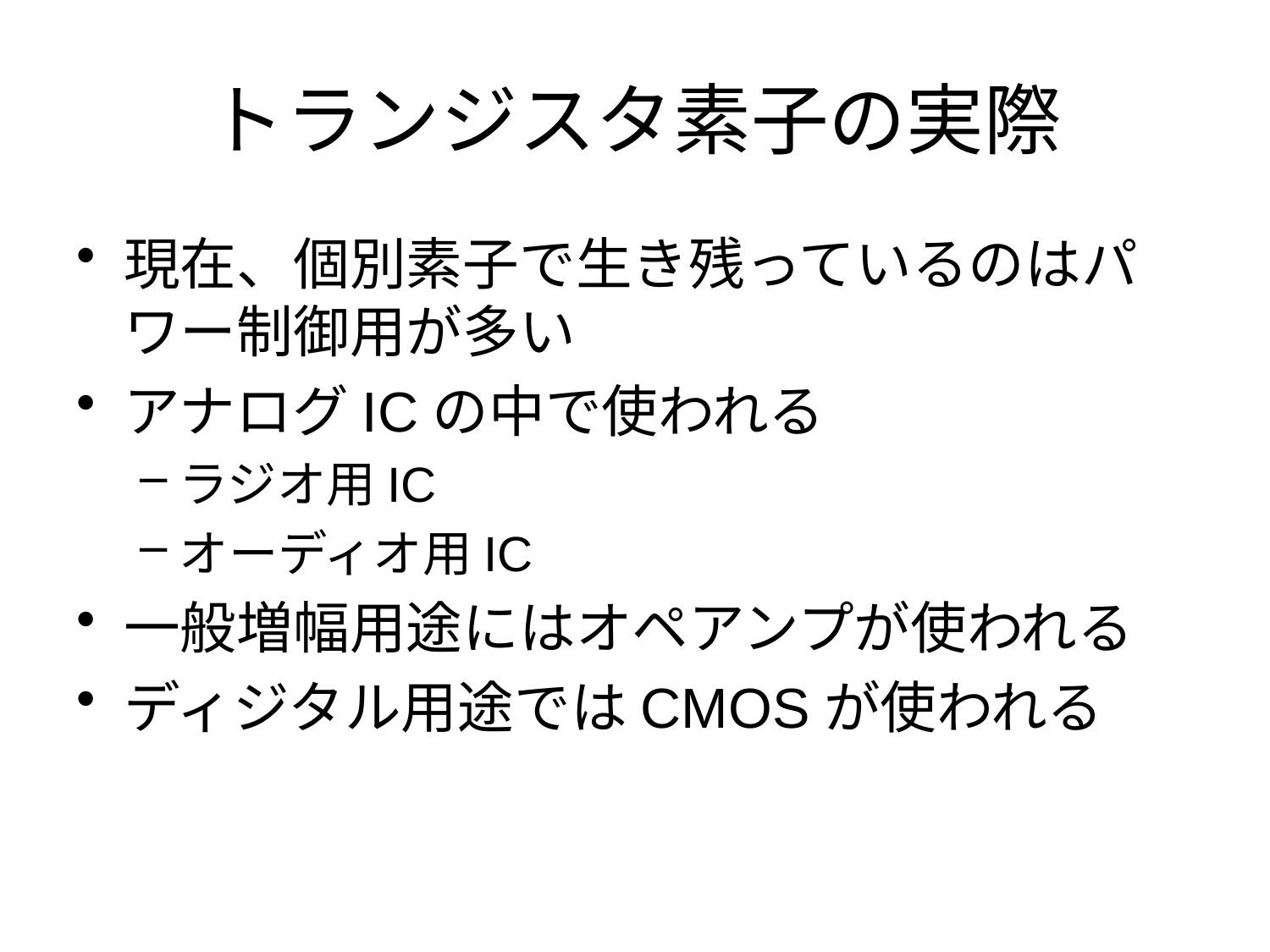

# トランジスタ素子の実際
現在、個別素子で生き残っているのはパワー制御用が多い
アナログICの中で使われる
ラジオ用IC
オーディオ用IC
一般増幅用途にはオペアンプが使われる
ディジタル用途ではCMOSが使われる